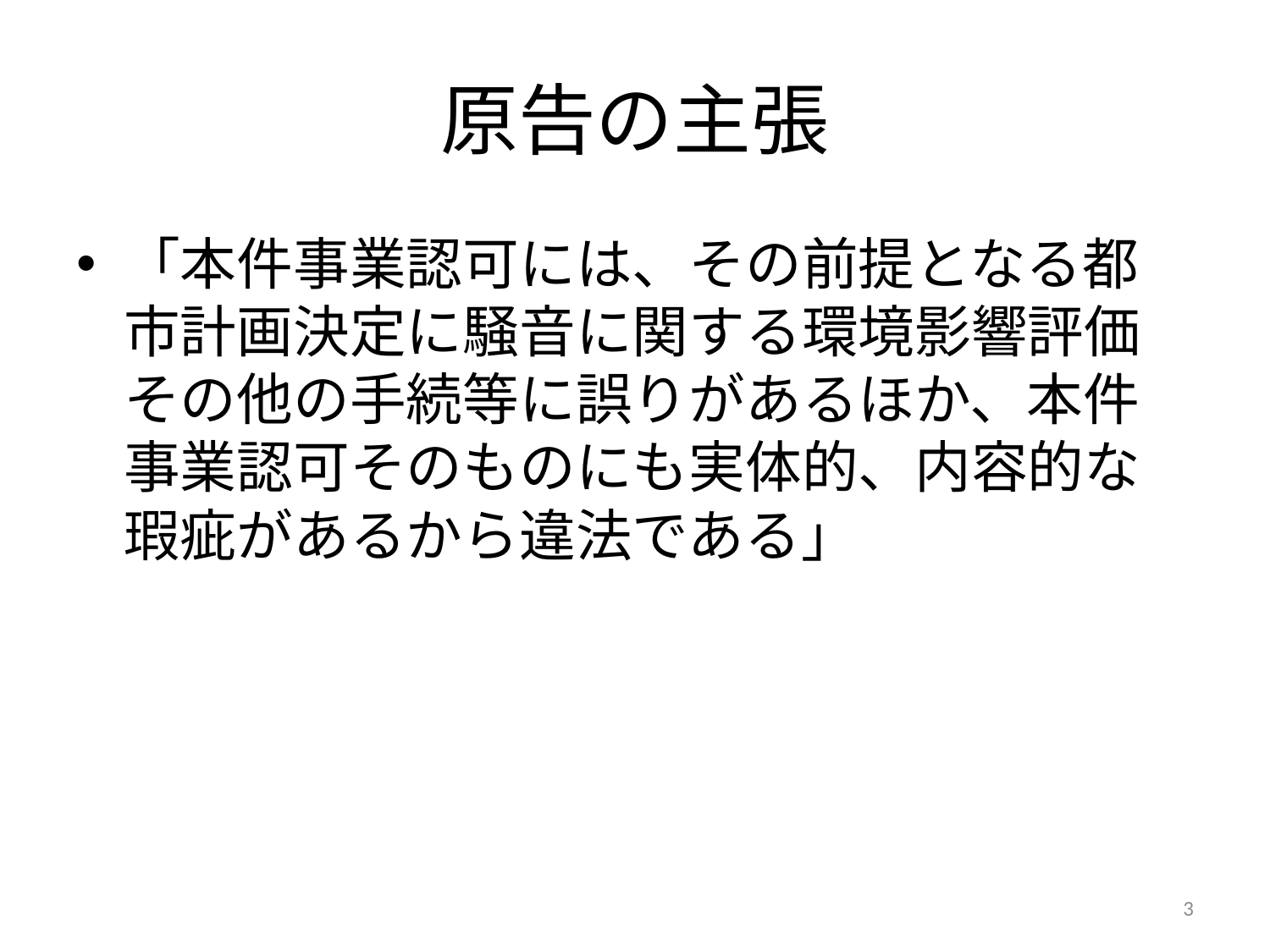

# 原告の主張
「本件事業認可には、その前提となる都市計画決定に騒音に関する環境影響評価その他の手続等に誤りがあるほか、本件事業認可そのものにも実体的、内容的な瑕疵があるから違法である」

3